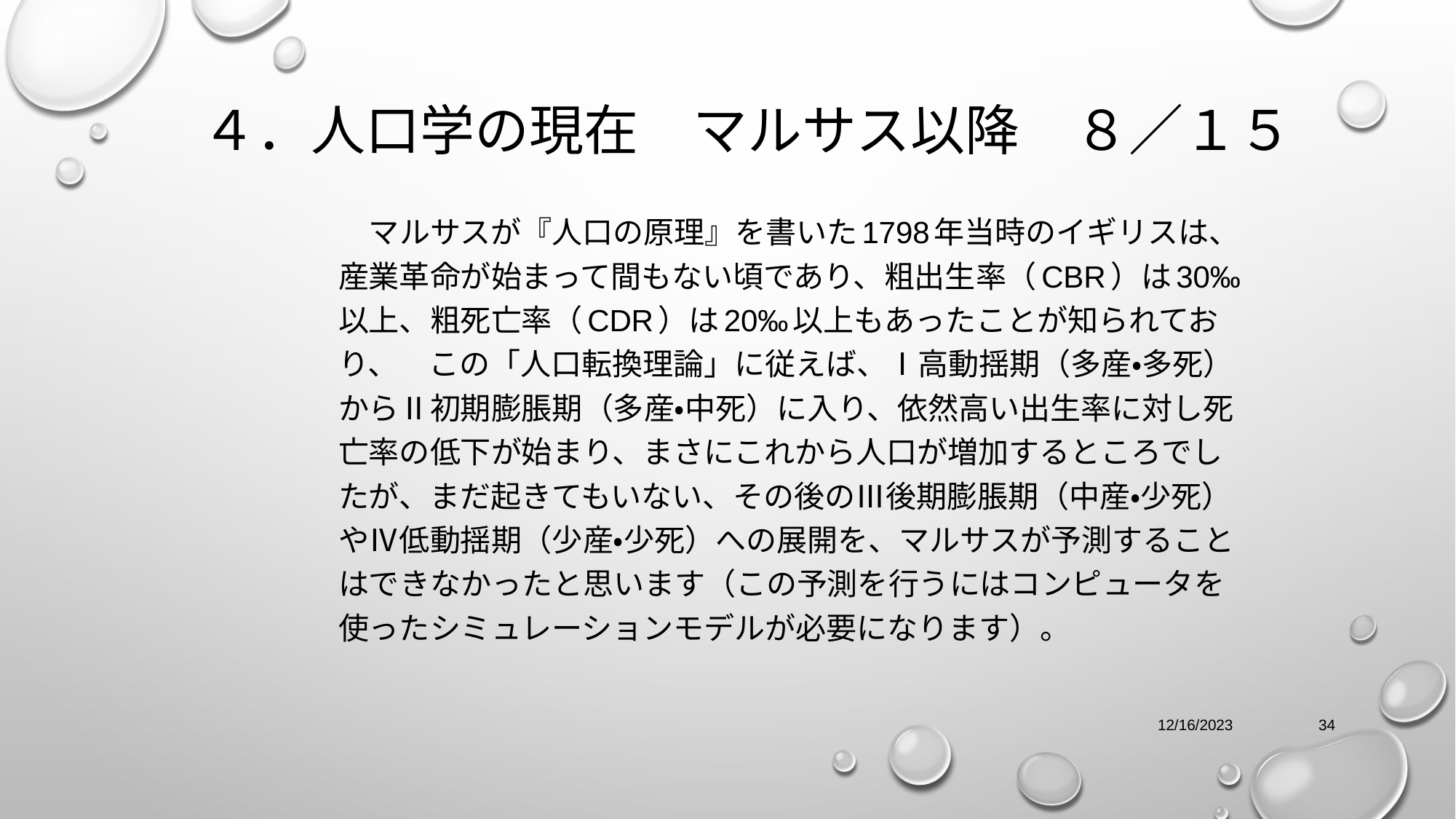

# ４．人口学の現在　マルサス以降　８／１５
　マルサスが『人口の原理』を書いた1798年当時のイギリスは、産業革命が始まって間もない頃であり、粗出生率（CBR）は30‰以上、粗死亡率（CDR）は20‰以上もあったことが知られており、　この「人口転換理論」に従えば、Ⅰ高動揺期（多産・多死）からⅡ初期膨脹期（多産・中死）に入り、依然高い出生率に対し死亡率の低下が始まり、まさにこれから人口が増加するところでしたが、まだ起きてもいない、その後のⅢ後期膨脹期（中産・少死）やⅣ低動揺期（少産・少死）への展開を、マルサスが予測することはできなかったと思います（この予測を行うにはコンピュータを使ったシミュレーションモデルが必要になります）。
12/16/2023
34